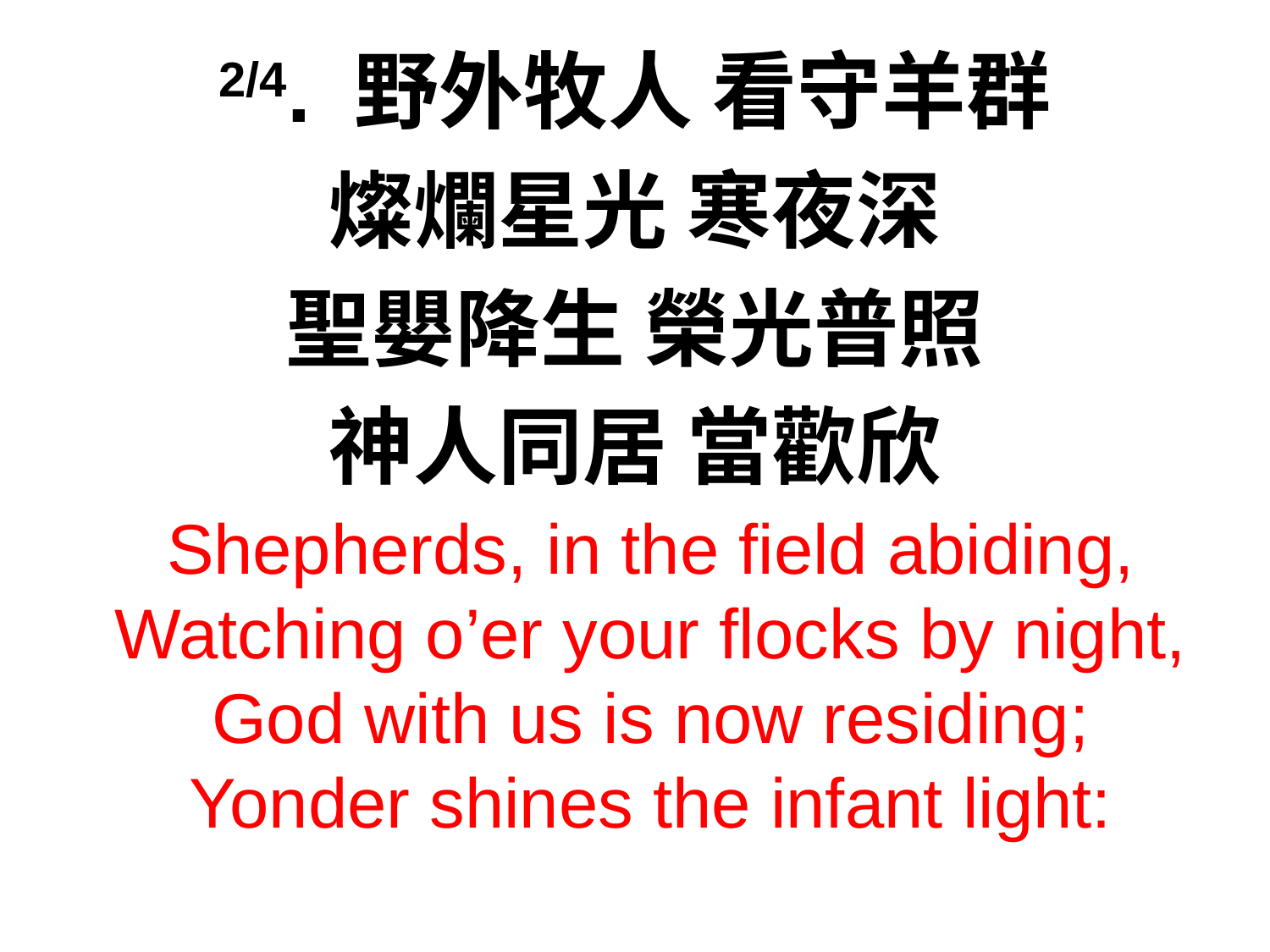

2/4. 野外牧人 看守羊群
燦爛星光 寒夜深
聖嬰降生 榮光普照
神人同居 當歡欣
Shepherds, in the field abiding,
Watching o’er your flocks by night,
God with us is now residing;
Yonder shines the infant light: